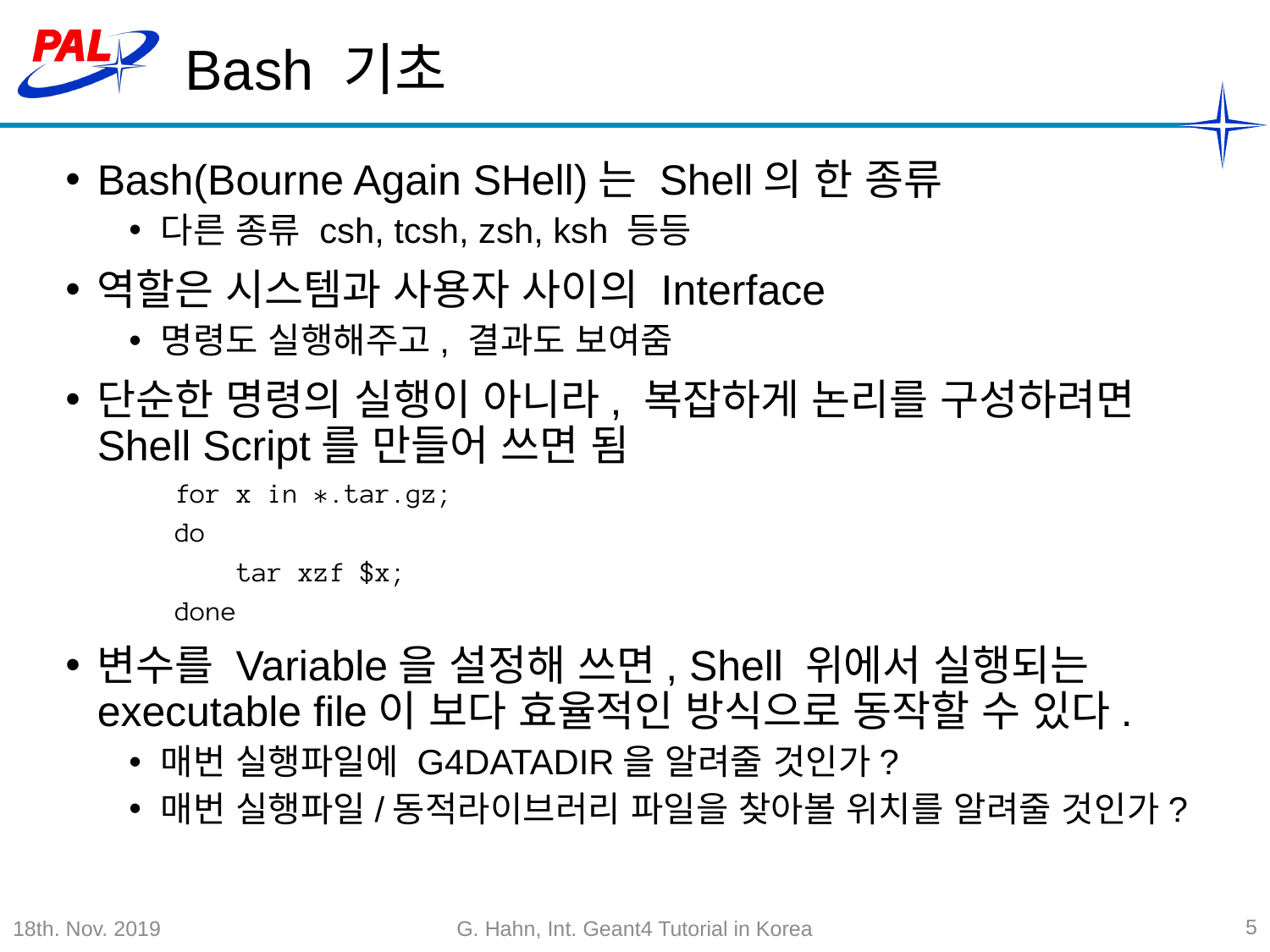

# Bash 기초
Bash(Bourne Again SHell)는 Shell의 한 종류
다른 종류 csh, tcsh, zsh, ksh 등등
역할은 시스템과 사용자 사이의 Interface
명령도 실행해주고, 결과도 보여줌
단순한 명령의 실행이 아니라, 복잡하게 논리를 구성하려면 Shell Script를 만들어 쓰면 됨
   for x in *.tar.gz;
   do
       tar xzf $x;
   done
변수를 Variable을 설정해 쓰면, Shell 위에서 실행되는 executable file이 보다 효율적인 방식으로 동작할 수 있다.
매번 실행파일에 G4DATADIR을 알려줄 것인가?
매번 실행파일/동적라이브러리 파일을 찾아볼 위치를 알려줄 것인가?
5
18th. Nov. 2019
G. Hahn, Int. Geant4 Tutorial in Korea